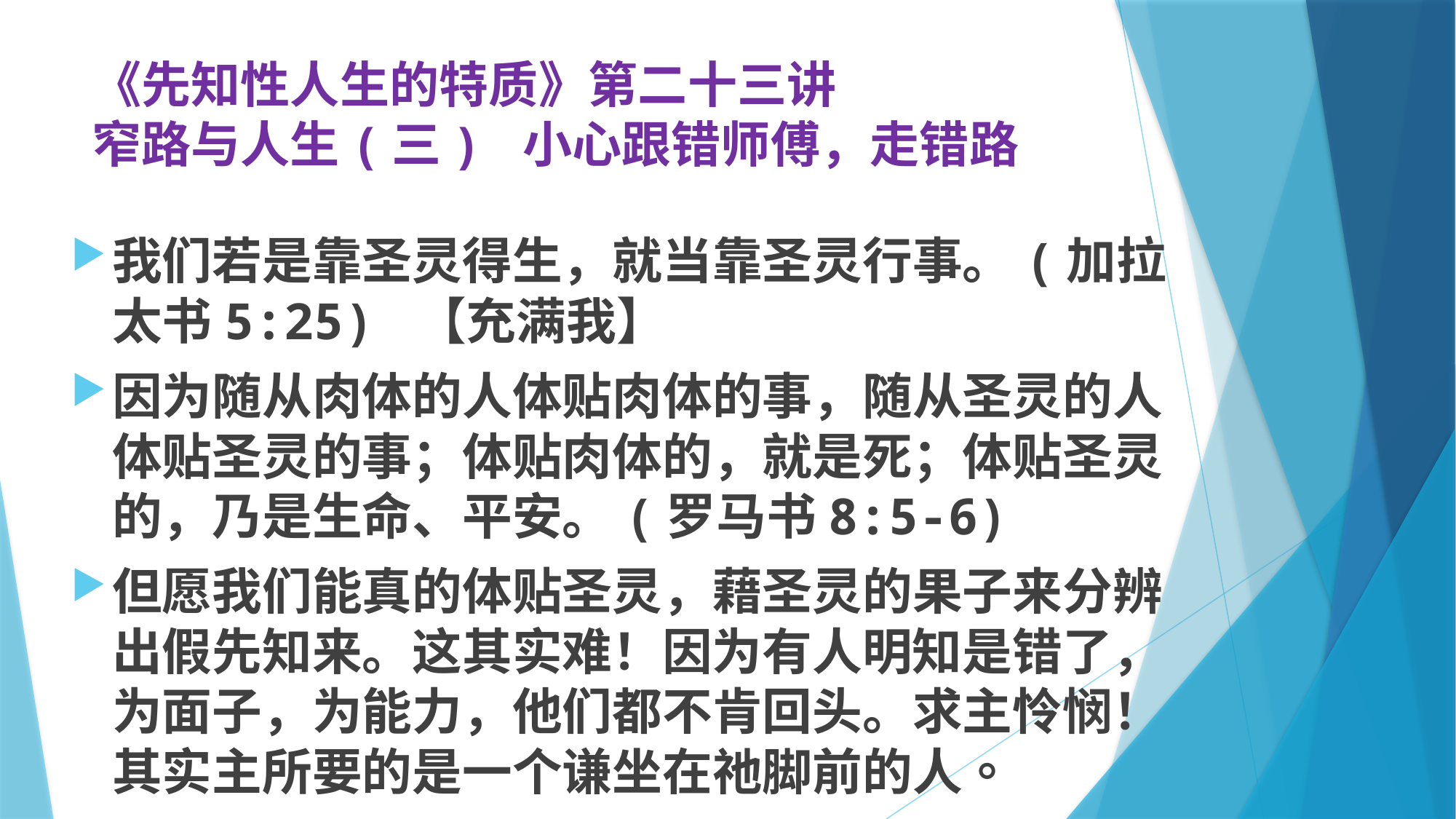

# 《先知性人生的特质》第二十三讲 窄路与人生(三) 小心跟错师傅，走错路
我们若是靠圣灵得生，就当靠圣灵行事。(加拉太书5:25) 【充满我】
因为随从肉体的人体贴肉体的事，随从圣灵的人体贴圣灵的事；体贴肉体的，就是死；体贴圣灵的，乃是生命、平安。(罗马书8:5-6)
但愿我们能真的体贴圣灵，藉圣灵的果子来分辨出假先知来。这其实难！因为有人明知是错了，为面子，为能力，他们都不肯回头。求主怜悯！其实主所要的是一个谦坐在祂脚前的人。